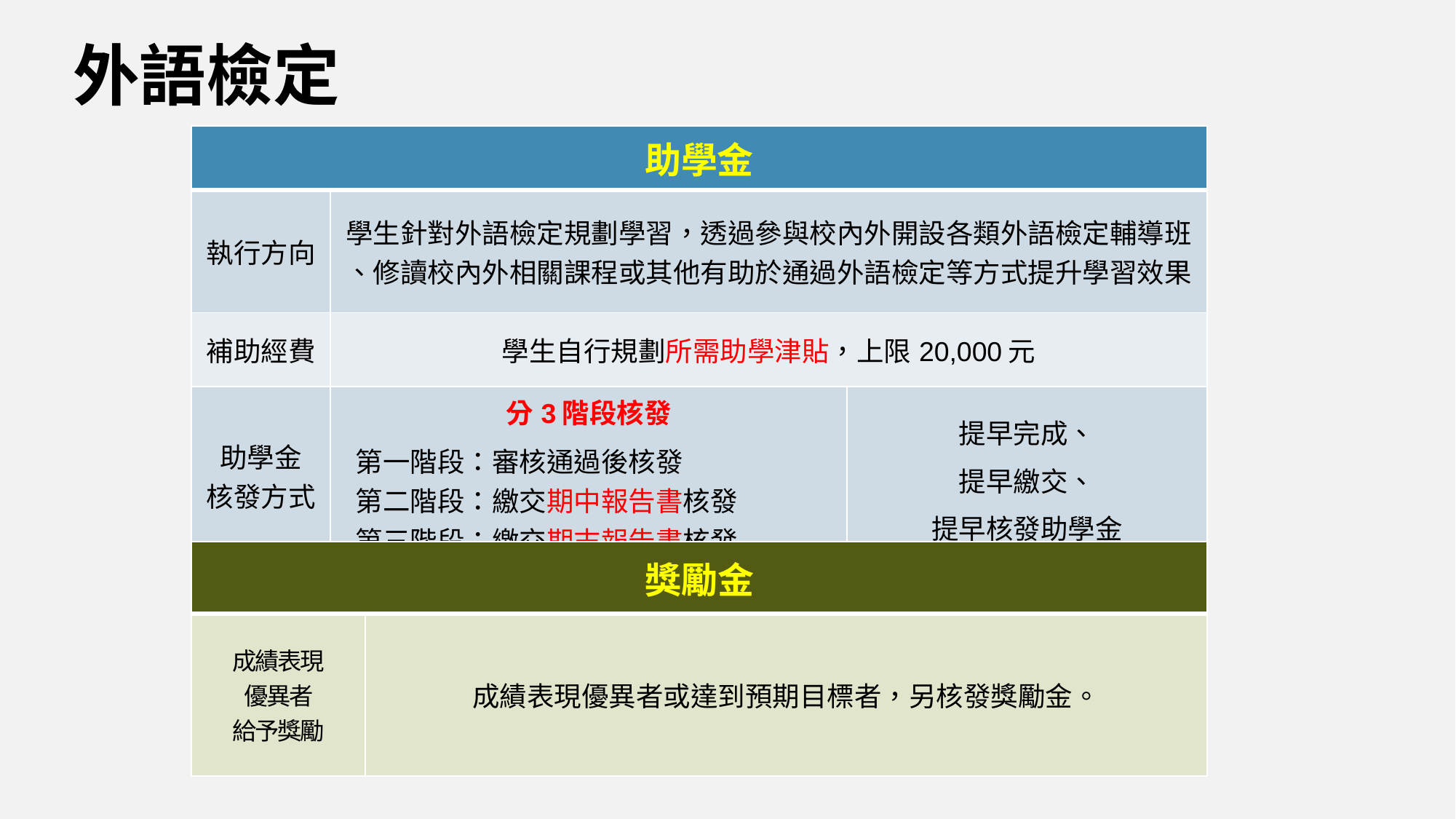

外語檢定
| 助學金 |  |  |
| --- | --- | --- |
| 執行方向 | 學生針對外語檢定規劃學習，透過參與校內外開設各類外語檢定輔導班 、修讀校內外相關課程或其他有助於通過外語檢定等方式提升學習效果 |  |
| 補助經費 | 學生自行規劃所需助學津貼，上限20,000元 |  |
| 助學金 核發方式 | 分3階段核發 第一階段：審核通過後核發 第二階段：繳交期中報告書核發 第三階段：繳交期末報告書核發 | 提早完成、 提早繳交、 提早核發助學金 |
| 獎勵金 |  |
| --- | --- |
| 成績表現 優異者 給予獎勵 | 成績表現優異者或達到預期目標者，另核發獎勵金。 |